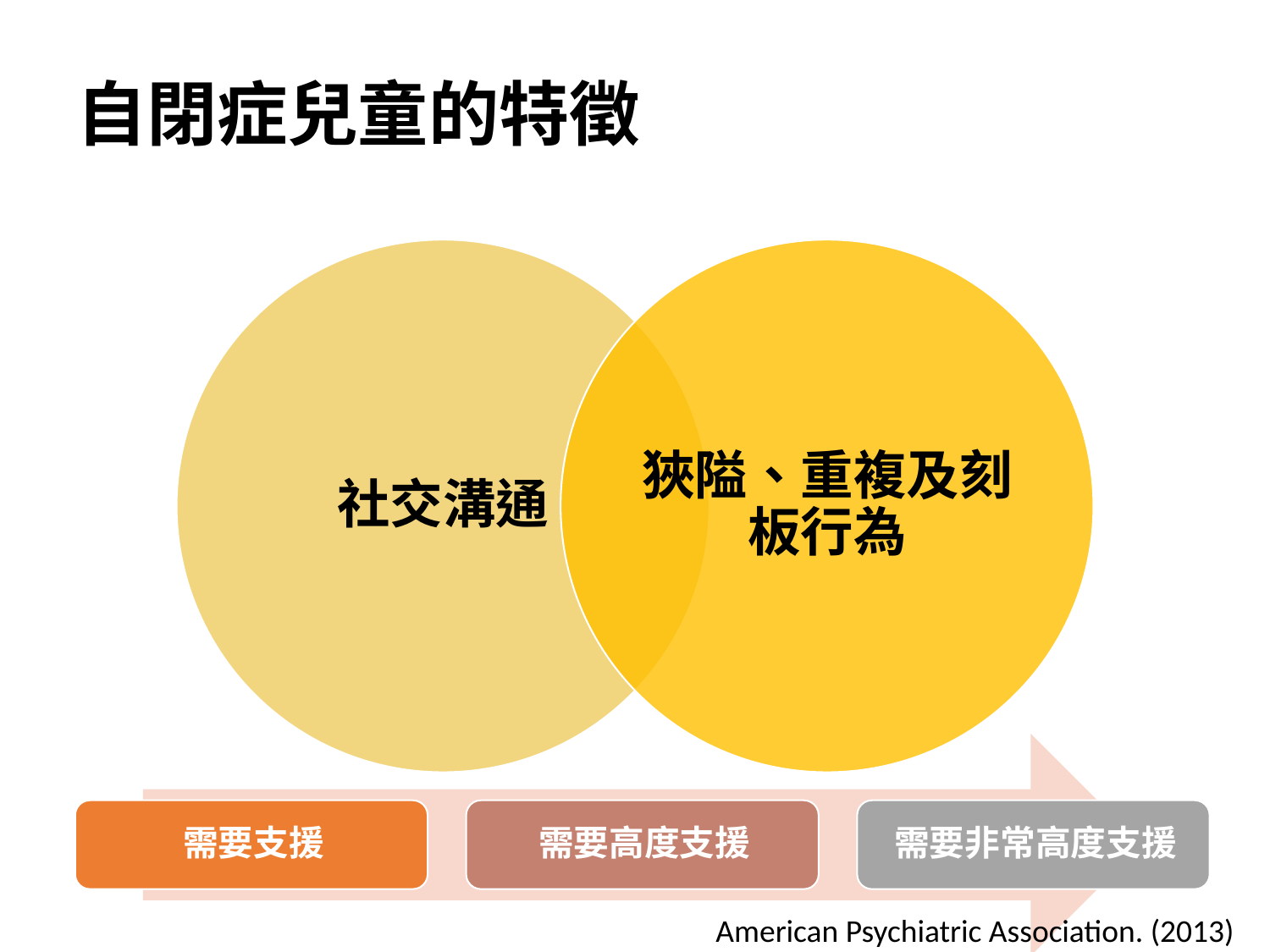

# 自閉症兒童的特徵
社交溝通
狹隘、重複及刻板行為
需要支援
需要高度支援
需要非常高度支援
American Psychiatric Association. (2013)